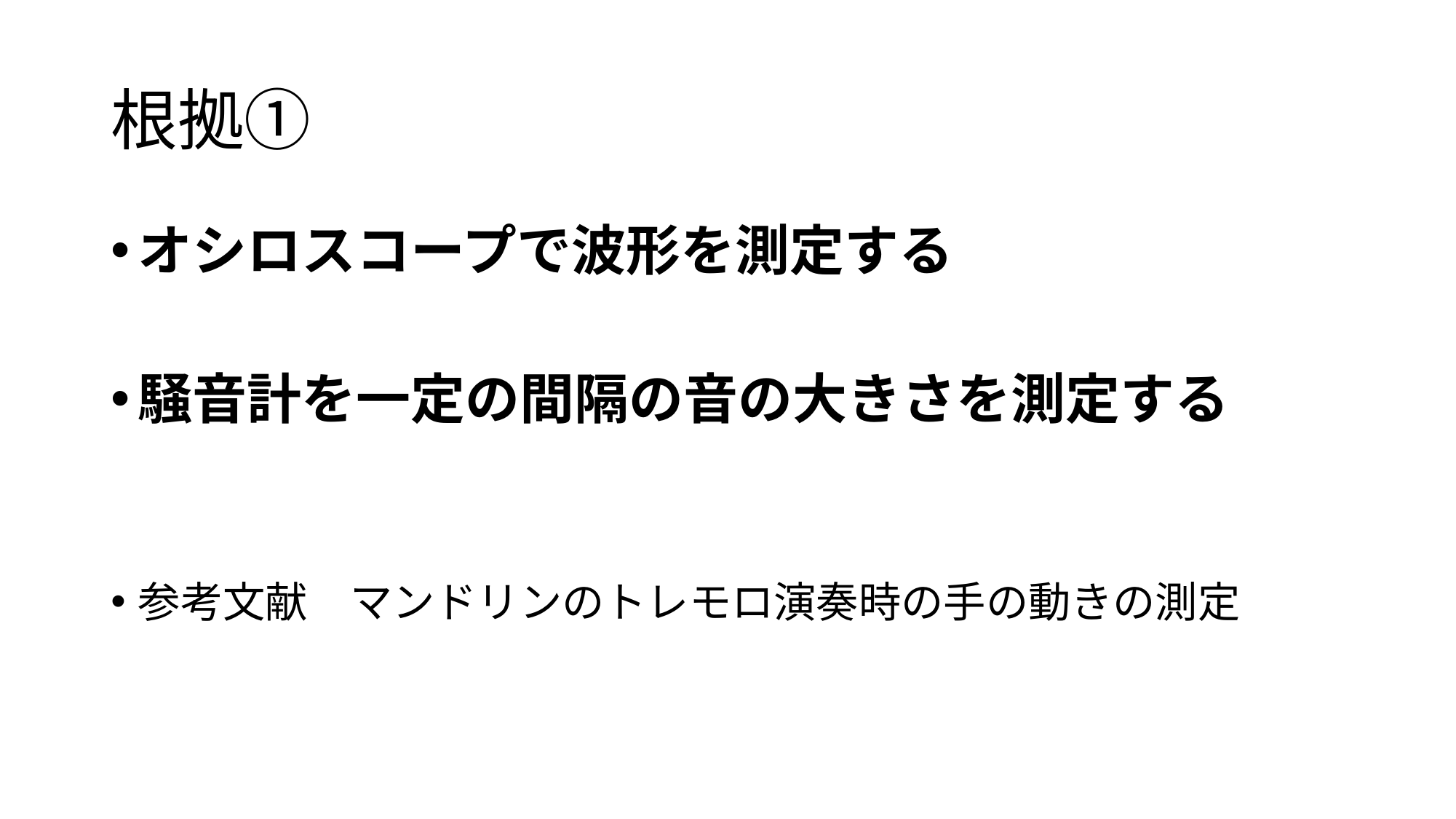

# 根拠①
オシロスコープで波形を測定する

騒音計を一定の間隔の音の大きさを測定する

参考文献　マンドリンのトレモロ演奏時の手の動きの測定